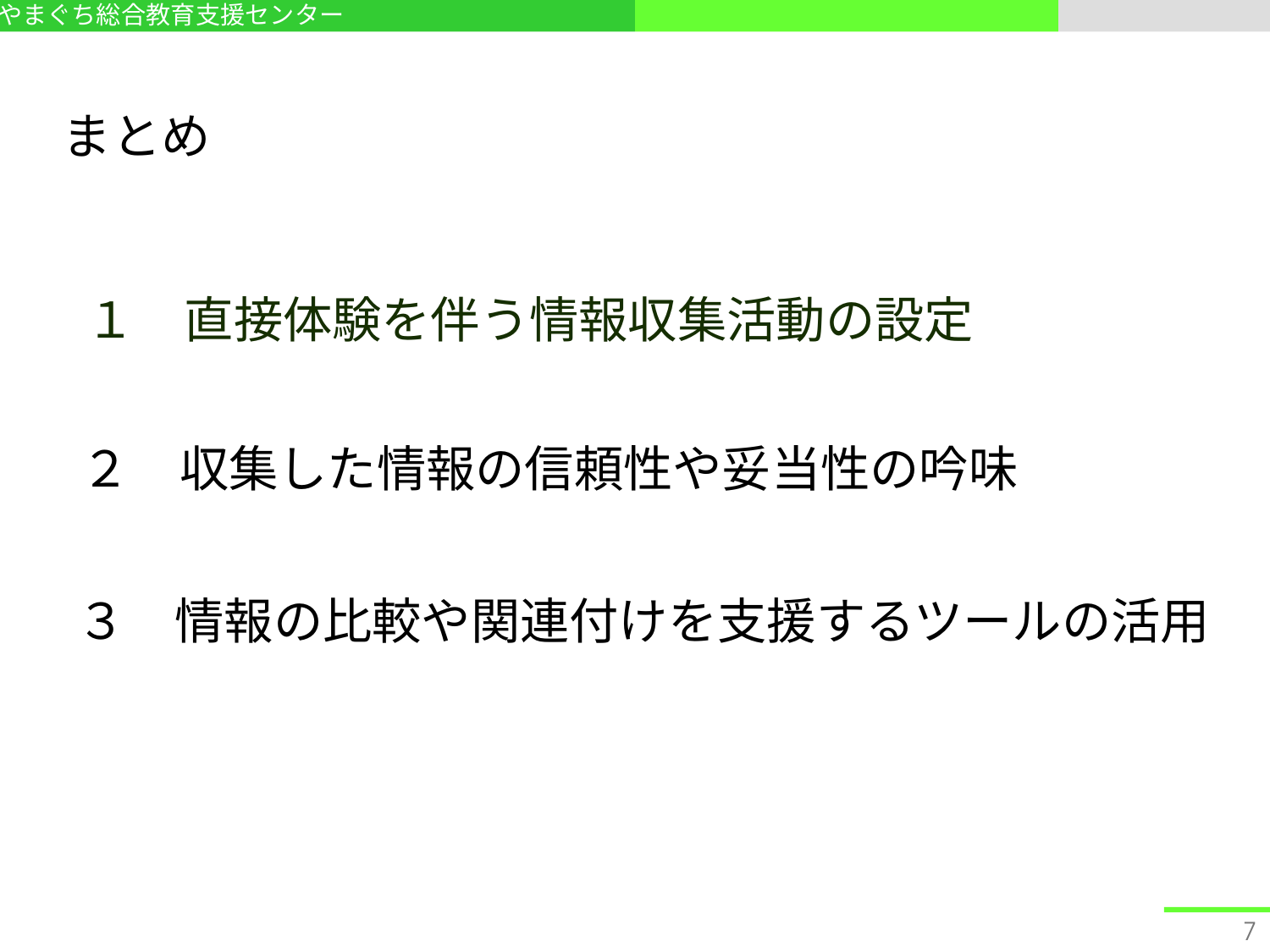

まとめ
１　直接体験を伴う情報収集活動の設定
２　収集した情報の信頼性や妥当性の吟味
３　情報の比較や関連付けを支援するツールの活用
7